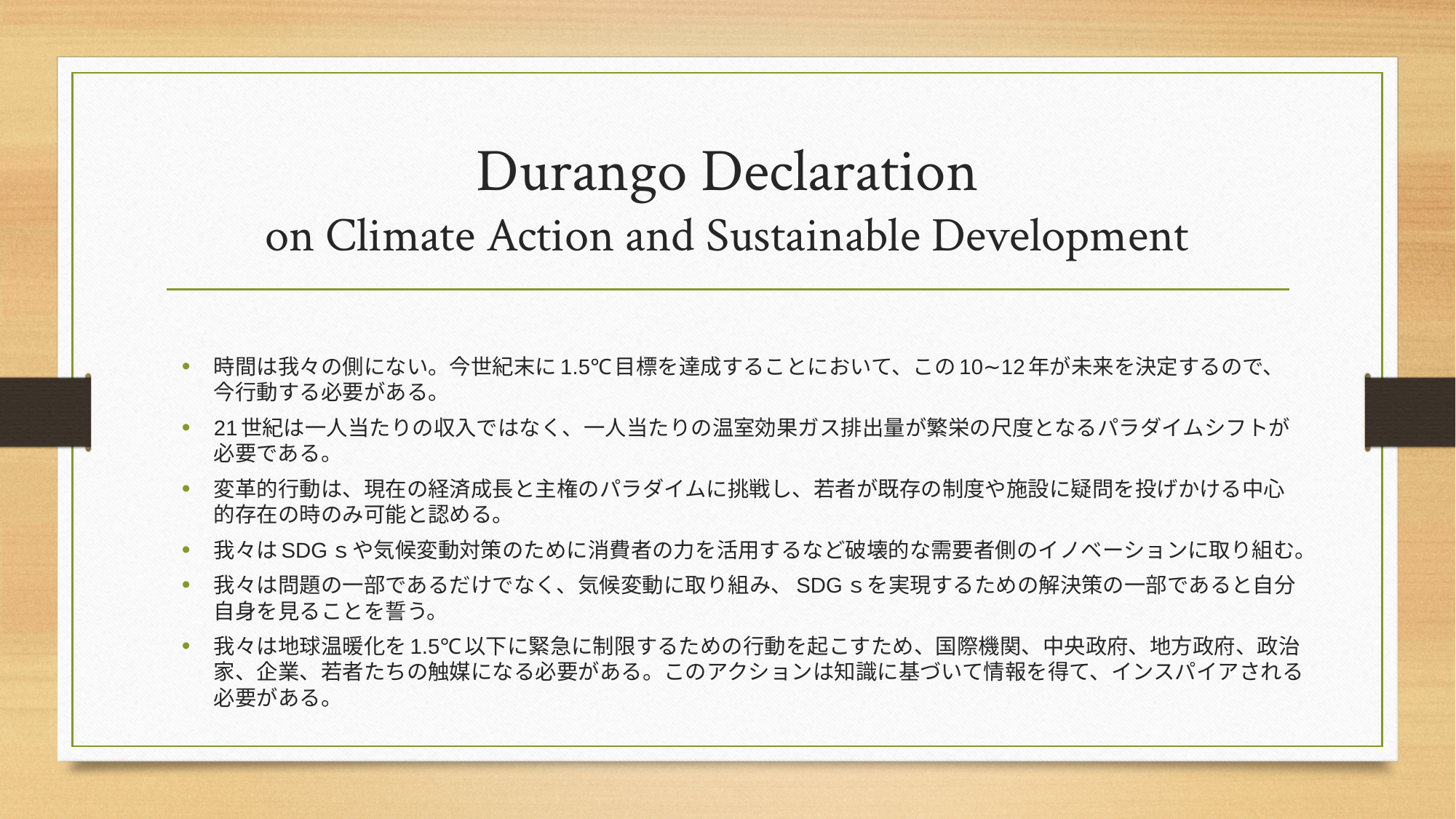

# Durango Declaration on Climate Action and Sustainable Development
時間は我々の側にない。今世紀末に1.5℃目標を達成することにおいて、この10∼12年が未来を決定するので、今行動する必要がある。
21世紀は一人当たりの収入ではなく、一人当たりの温室効果ガス排出量が繁栄の尺度となるパラダイムシフトが必要である。
変革的行動は、現在の経済成長と主権のパラダイムに挑戦し、若者が既存の制度や施設に疑問を投げかける中心的存在の時のみ可能と認める。
我々はSDGｓや気候変動対策のために消費者の力を活用するなど破壊的な需要者側のイノベーションに取り組む。
我々は問題の一部であるだけでなく、気候変動に取り組み、SDGｓを実現するための解決策の一部であると自分自身を見ることを誓う。
我々は地球温暖化を1.5℃以下に緊急に制限するための行動を起こすため、国際機関、中央政府、地方政府、政治家、企業、若者たちの触媒になる必要がある。このアクションは知識に基づいて情報を得て、インスパイアされる必要がある。